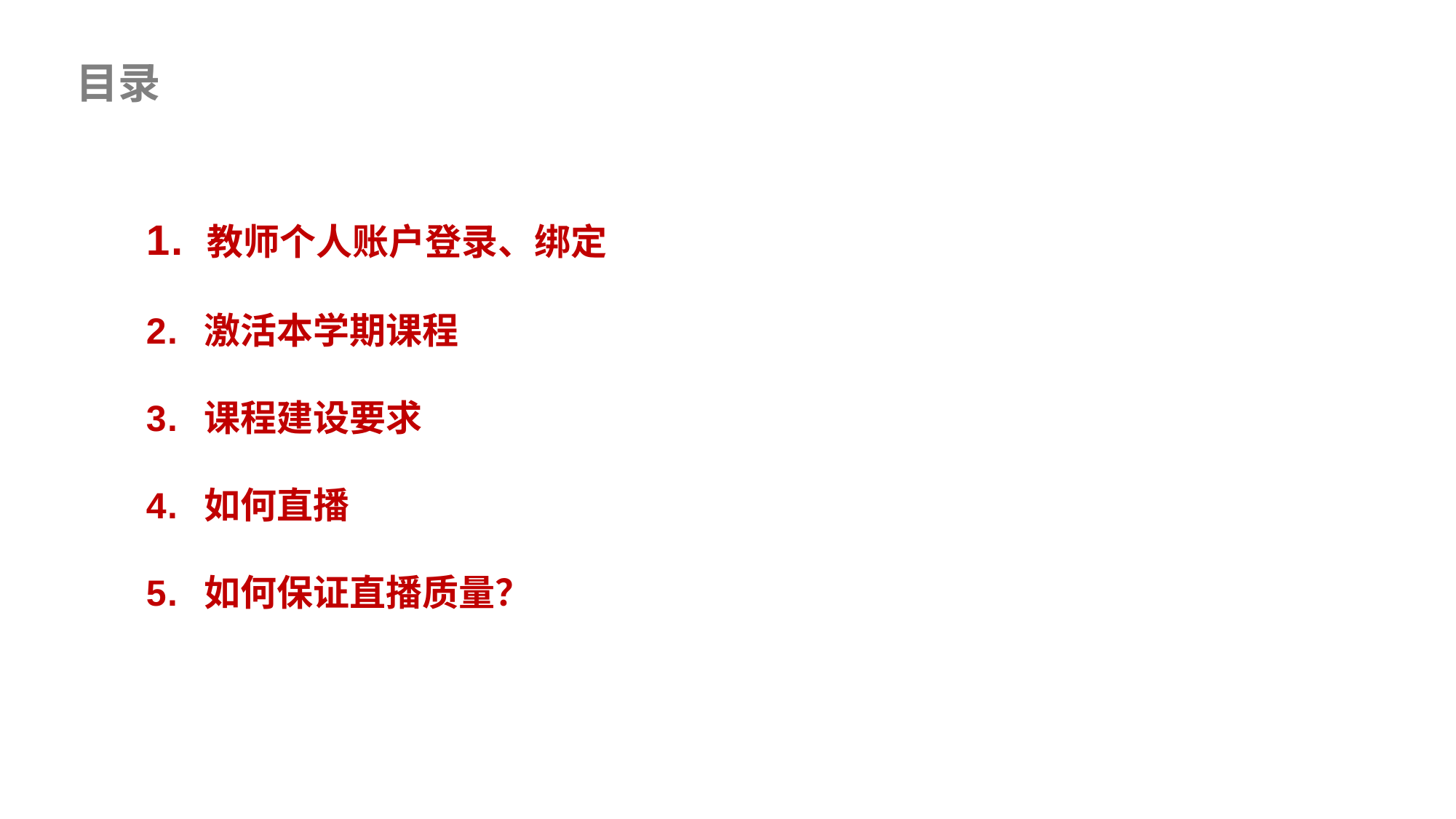

目录

 教师个人账户登录、绑定
 激活本学期课程
 课程建设要求
 如何直播
 如何保证直播质量？